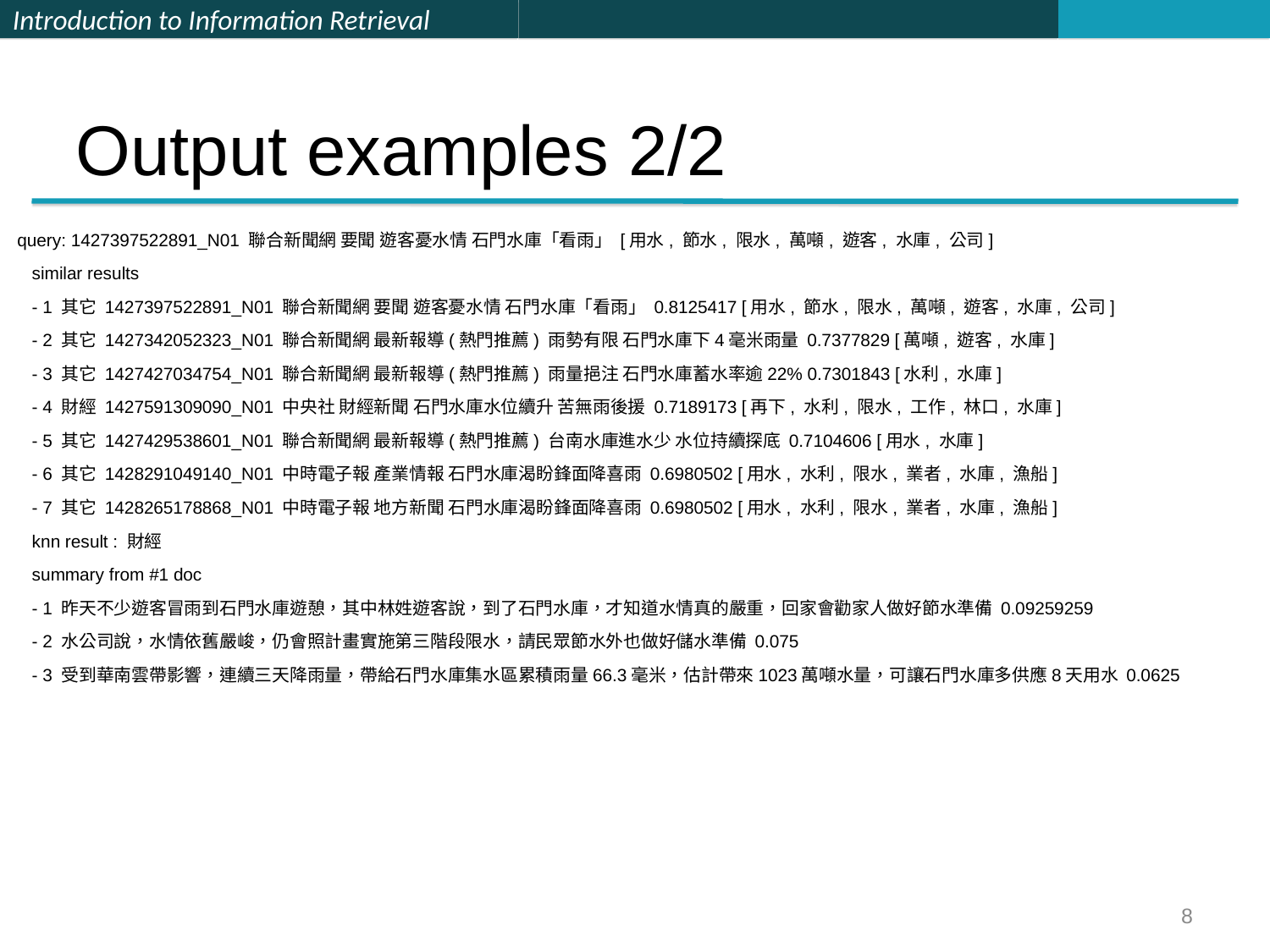

# Output examples 2/2
 query: 1427397522891_N01 聯合新聞網 要聞 遊客憂水情 石門水庫「看雨」 [用水, 節水, 限水, 萬噸, 遊客, 水庫, 公司]
    similar results
    - 1 其它 1427397522891_N01 聯合新聞網 要聞 遊客憂水情 石門水庫「看雨」 0.8125417 [用水, 節水, 限水, 萬噸, 遊客, 水庫, 公司]
    - 2 其它 1427342052323_N01 聯合新聞網 最新報導(熱門推薦) 雨勢有限 石門水庫下4毫米雨量 0.7377829 [萬噸, 遊客, 水庫]
    - 3 其它 1427427034754_N01 聯合新聞網 最新報導(熱門推薦) 雨量挹注 石門水庫蓄水率逾22% 0.7301843 [水利, 水庫]
    - 4 財經 1427591309090_N01 中央社 財經新聞 石門水庫水位續升 苦無雨後援 0.7189173 [再下, 水利, 限水, 工作, 林口, 水庫]
    - 5 其它 1427429538601_N01 聯合新聞網 最新報導(熱門推薦) 台南水庫進水少 水位持續探底 0.7104606 [用水, 水庫]
    - 6 其它 1428291049140_N01 中時電子報 產業情報 石門水庫渴盼鋒面降喜雨 0.6980502 [用水, 水利, 限水, 業者, 水庫, 漁船]
    - 7 其它 1428265178868_N01 中時電子報 地方新聞 石門水庫渴盼鋒面降喜雨 0.6980502 [用水, 水利, 限水, 業者, 水庫, 漁船]
    knn result : 財經
    summary from #1 doc
    - 1 昨天不少遊客冒雨到石門水庫遊憩，其中林姓遊客說，到了石門水庫，才知道水情真的嚴重，回家會勸家人做好節水準備 0.09259259
    - 2 水公司說，水情依舊嚴峻，仍會照計畫實施第三階段限水，請民眾節水外也做好儲水準備 0.075
    - 3 受到華南雲帶影響，連續三天降雨量，帶給石門水庫集水區累積雨量66.3毫米，估計帶來1023萬噸水量，可讓石門水庫多供應8天用水 0.0625
8